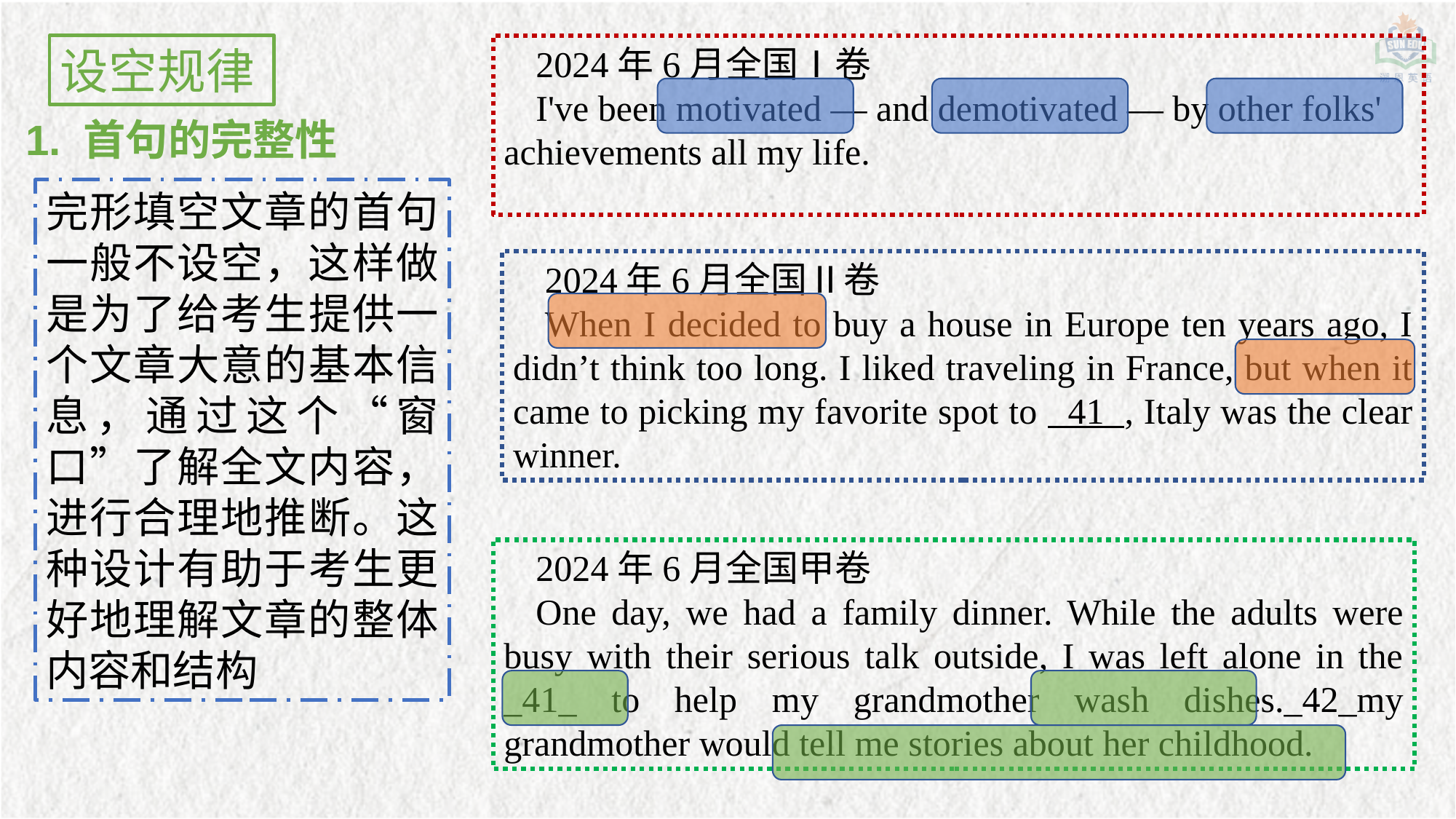

设空规律
2024年6月全国Ⅰ卷
I've been motivated — and demotivated — by other folks' achievements all my life.

1. 首句的完整性
完形填空文章的首句一般不设空，这样做是为了给考生提供一个文章大意的基本信息，通过这个“窗口”了解全文内容，进行合理地推断。这种设计有助于考生更好地理解文章的整体内容和结构
2024年6月全国Ⅱ卷
When I decided to buy a house in Europe ten years ago, I didn’t think too long. I liked traveling in France, but when it came to picking my favorite spot to   41  , Italy was the clear winner.

2024年6月全国甲卷
One day, we had a family dinner. While the adults were busy with their serious talk outside, I was left alone in the _41_ to help my grandmother wash dishes._42_my grandmother would tell me stories about her childhood.